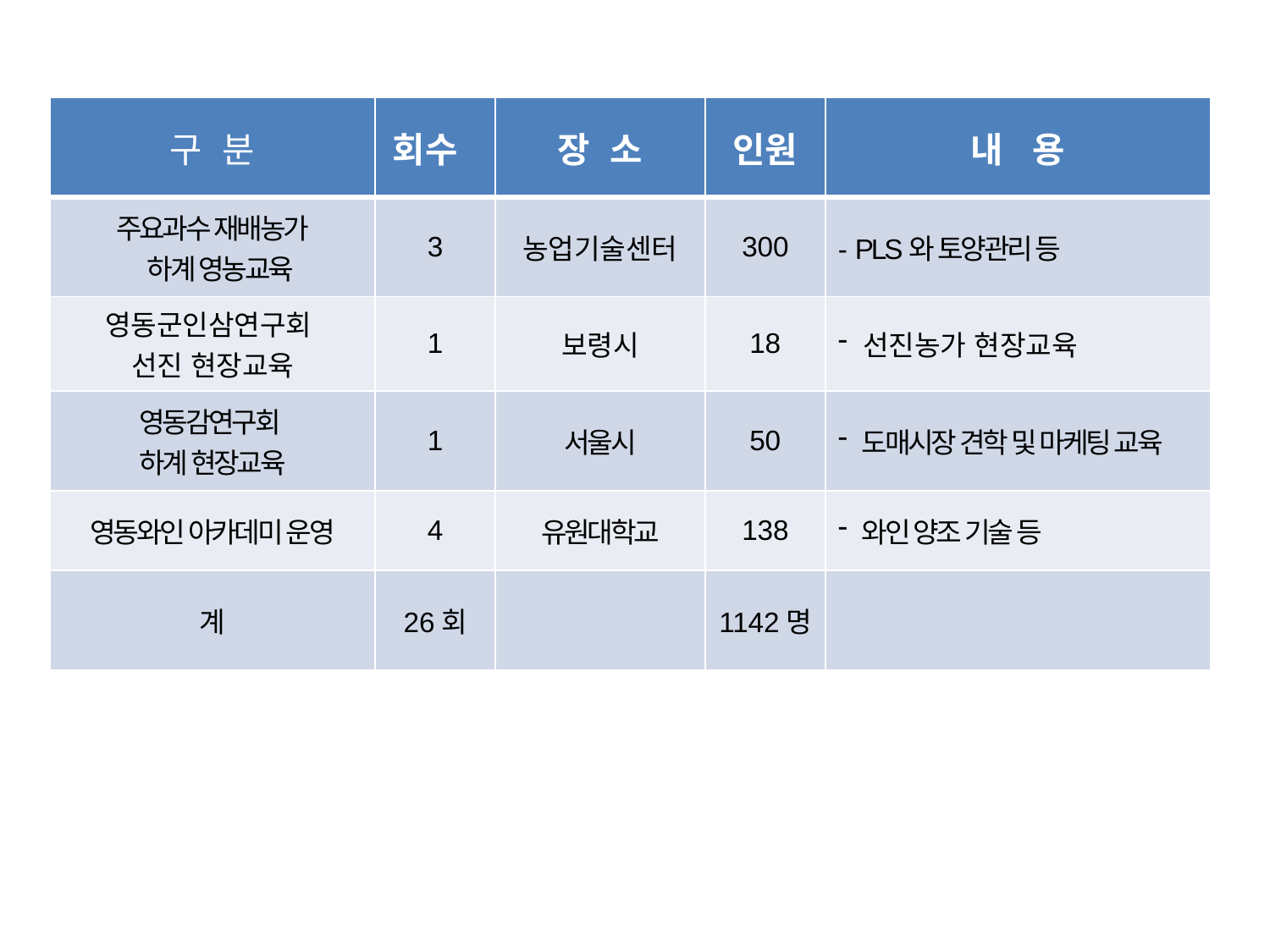

| 구 분 | 회수 | 장 소 | 인원 | 내 용 |
| --- | --- | --- | --- | --- |
| 주요과수 재배농가 하계 영농교육 | 3 | 농업기술센터 | 300 | - PLS와 토양관리 등 |
| 영동군인삼연구회 선진 현장교육 | 1 | 보령시 | 18 | 선진농가 현장교육 |
| 영동감연구회 하계 현장교육 | 1 | 서울시 | 50 | 도매시장 견학 및 마케팅 교육 |
| 영동와인 아카데미 운영 | 4 | 유원대학교 | 138 | 와인 양조 기술 등 |
| 계 | 26회 |  | 1142명 |  |